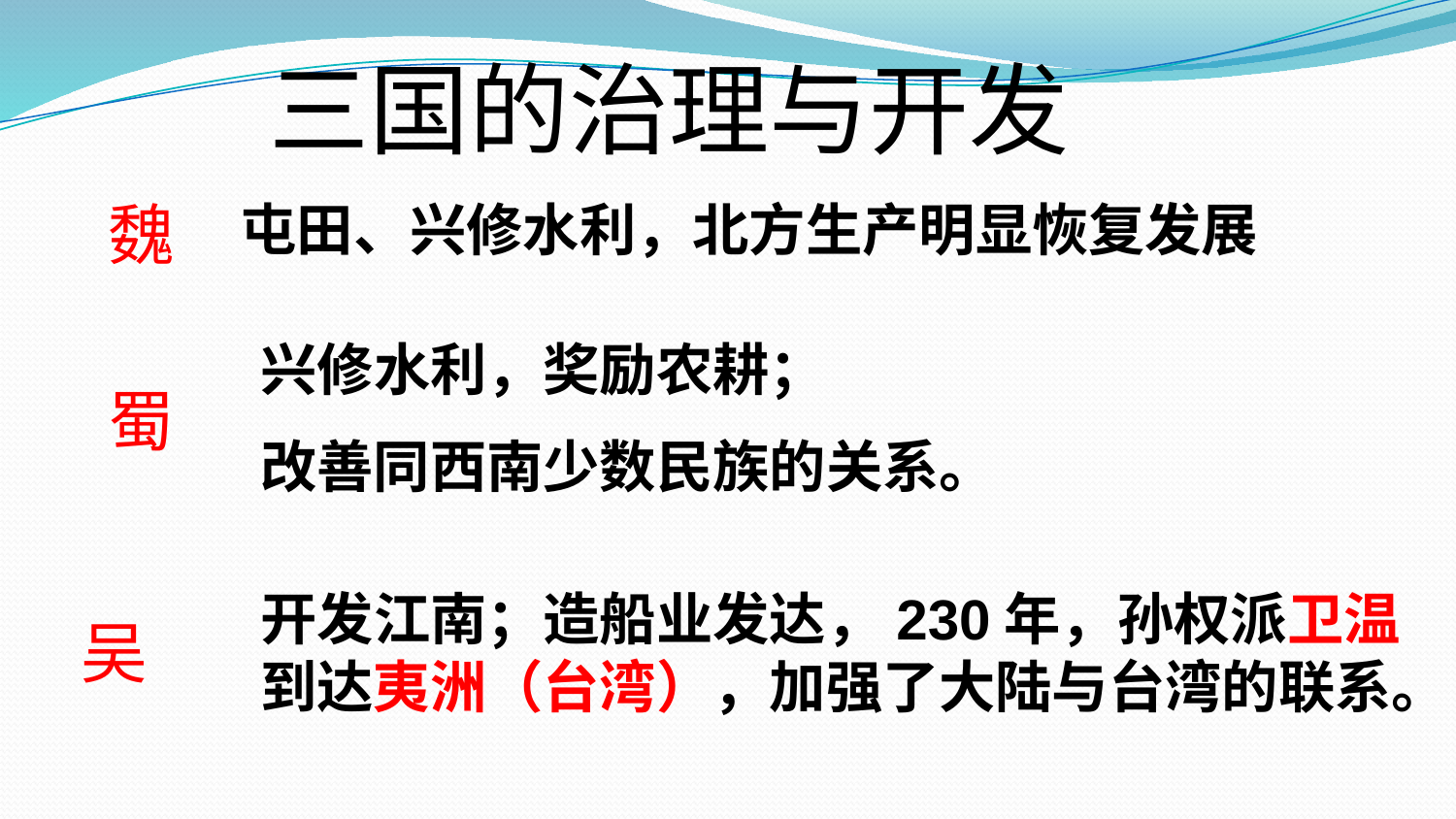

三国的治理与开发
魏
屯田、兴修水利，北方生产明显恢复发展
兴修水利，奖励农耕；
改善同西南少数民族的关系。
蜀
开发江南；造船业发达，230年，孙权派卫温到达夷洲（台湾），加强了大陆与台湾的联系。
吴